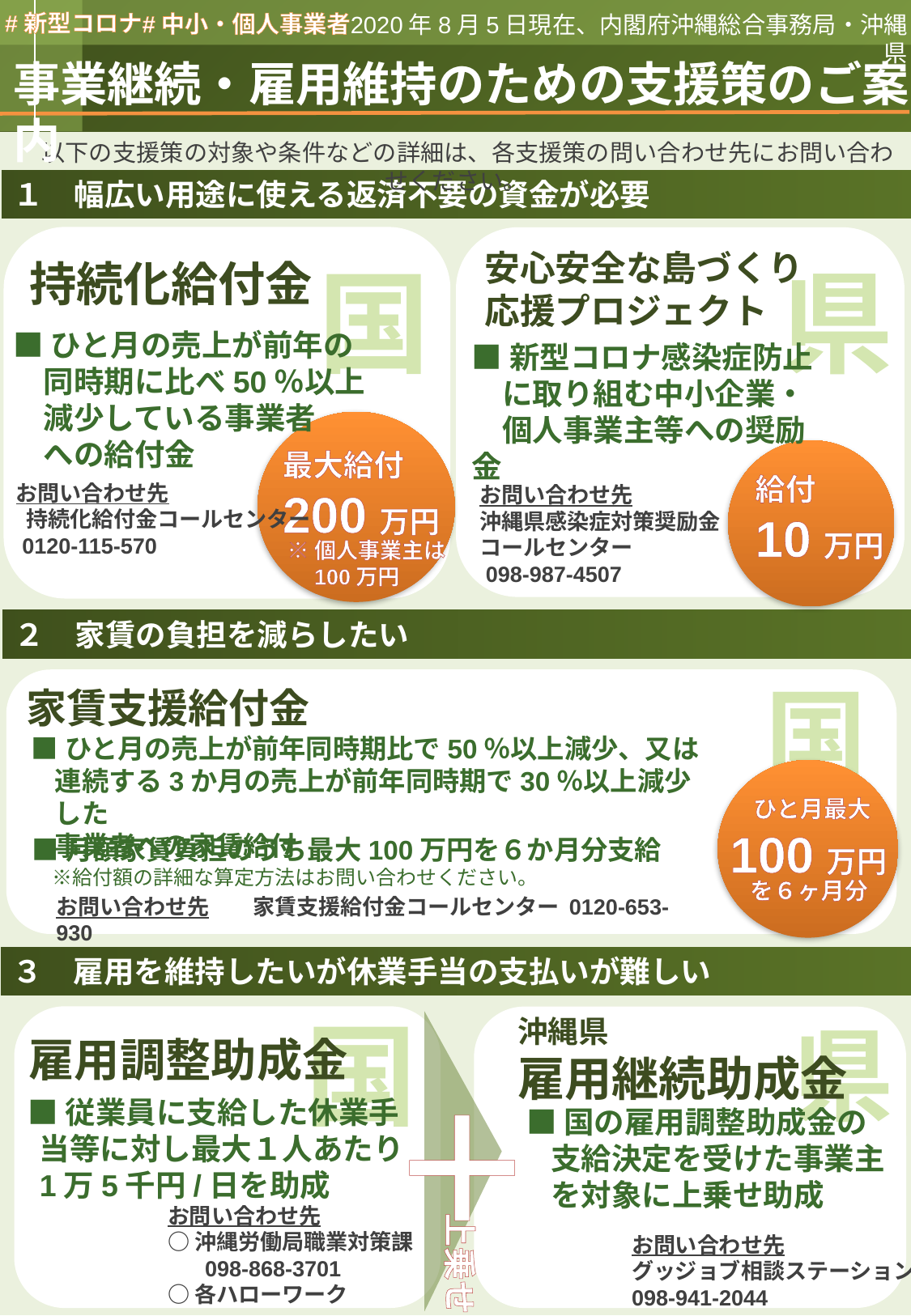

#新型コロナ

#中小・個人事業者

#
2020年8月5日現在、内閣府沖縄総合事務局・沖縄県
事業継続・雇用維持のための支援策のご案内
　以下の支援策の対象や条件などの詳細は、各支援策の問い合わせ先にお問い合わせください。
１　幅広い用途に使える返済不要の資金が必要

持続化給付金
安心安全な島づくり
応援プロジェクト
国
県
■ひと月の売上が前年の
　同時期に比べ50％以上
　減少している事業者
　への給付金

■新型コロナ感染症防止
　に取り組む中小企業・
　個人事業主等への奨励金

最大給付
200万円
給付
10万円
お問い合わせ先
 持続化給付金コールセンター
 0120-115-570
お問い合わせ先
沖縄県感染症対策奨励金
コールセンター
 098-987-4507
※個人事業主は
　100万円
２　家賃の負担を減らしたい

国
家賃支援給付金
■ひと月の売上が前年同時期比で50％以上減少、又は連続する3か月の売上が前年同時期で30％以上減少した
事業者への家賃給付

　ひと月最大
100万円
■月額家賃負担のうち最大100万円を６か月分支給
　※給付額の詳細な算定方法はお問い合わせください。
を６ヶ月分
お問い合わせ先　　家賃支援給付金コールセンター 0120-653-930
３　雇用を維持したいが休業手当の支払いが難しい

国
県
雇用調整助成金
沖縄県
雇用継続助成金
■従業員に支給した休業手当等に対し最大１人あたり
1万5千円/日を助成
■国の雇用調整助成金の支給決定を受けた事業主を対象に上乗せ助成

＋

お問い合わせ先
○沖縄労働局職業対策課
　  098-868-3701
○各ハローワーク

上乗せ

お問い合わせ先
グッジョブ相談ステーション
098-941-2044